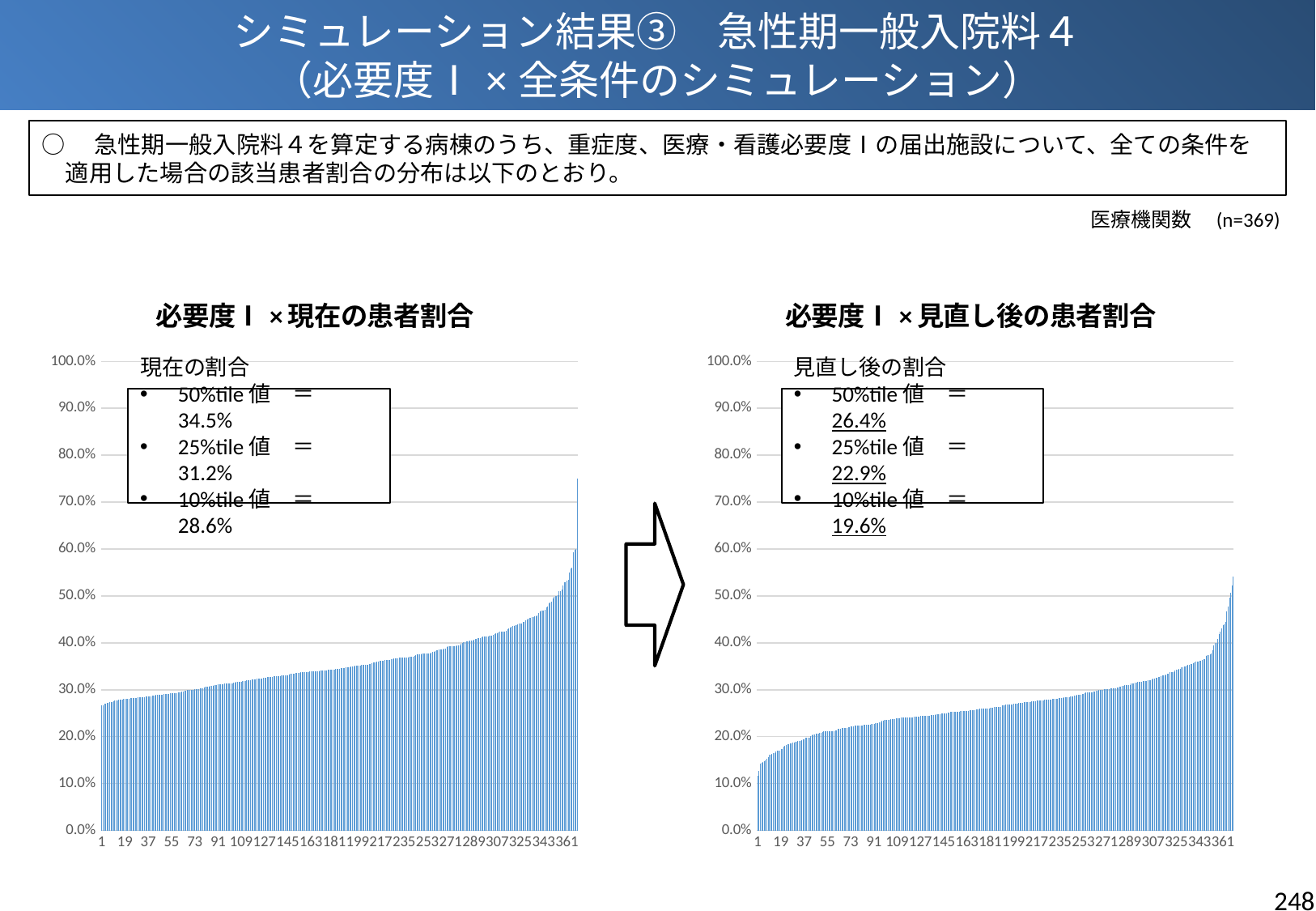

シミュレーション結果③　急性期一般入院料４
（必要度Ⅰ×全条件のシミュレーション）
○　急性期一般入院料４を算定する病棟のうち、重症度、医療・看護必要度Ⅰの届出施設について、全ての条件を適用した場合の該当患者割合の分布は以下のとおり。
医療機関数　(n=369)

### Chart: 必要度Ⅰ×現在の患者割合

| Category |  |
|---|---|

### Chart: 必要度Ⅰ×見直し後の患者割合

| Category |  |
|---|---|
現在の割合
50%tile値　＝　34.5%
25%tile値　＝　31.2%
10%tile値　＝　28.6%
見直し後の割合
50%tile値　＝　26.4%
25%tile値　＝　22.9%
10%tile値　＝　19.6%

248